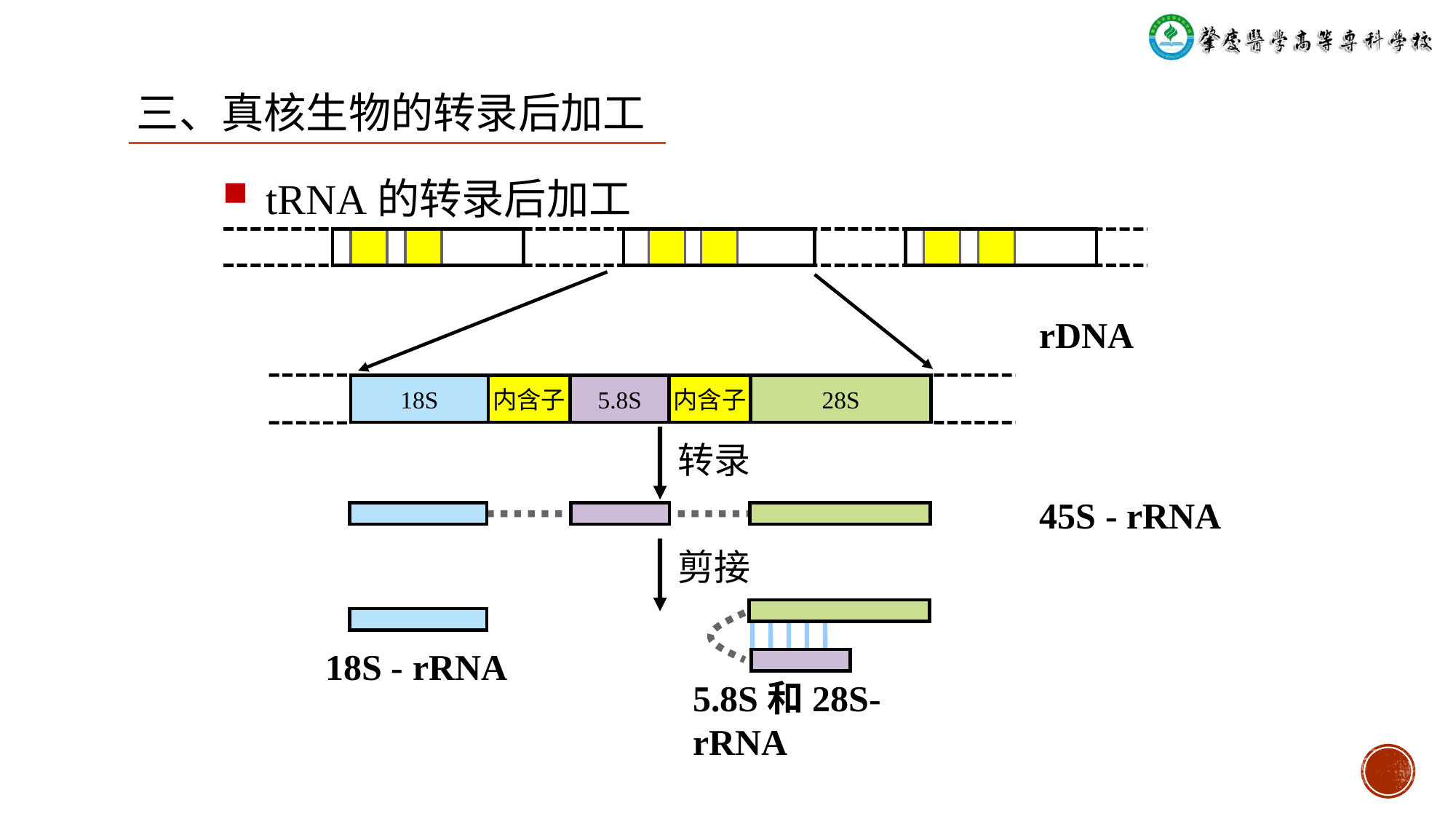

三、真核生物的转录后加工
tRNA的转录后加工

rDNA

18S
内含子
内含子
5.8S
28S

转录
45S - rRNA

剪接

18S - rRNA
5.8S和28S-rRNA